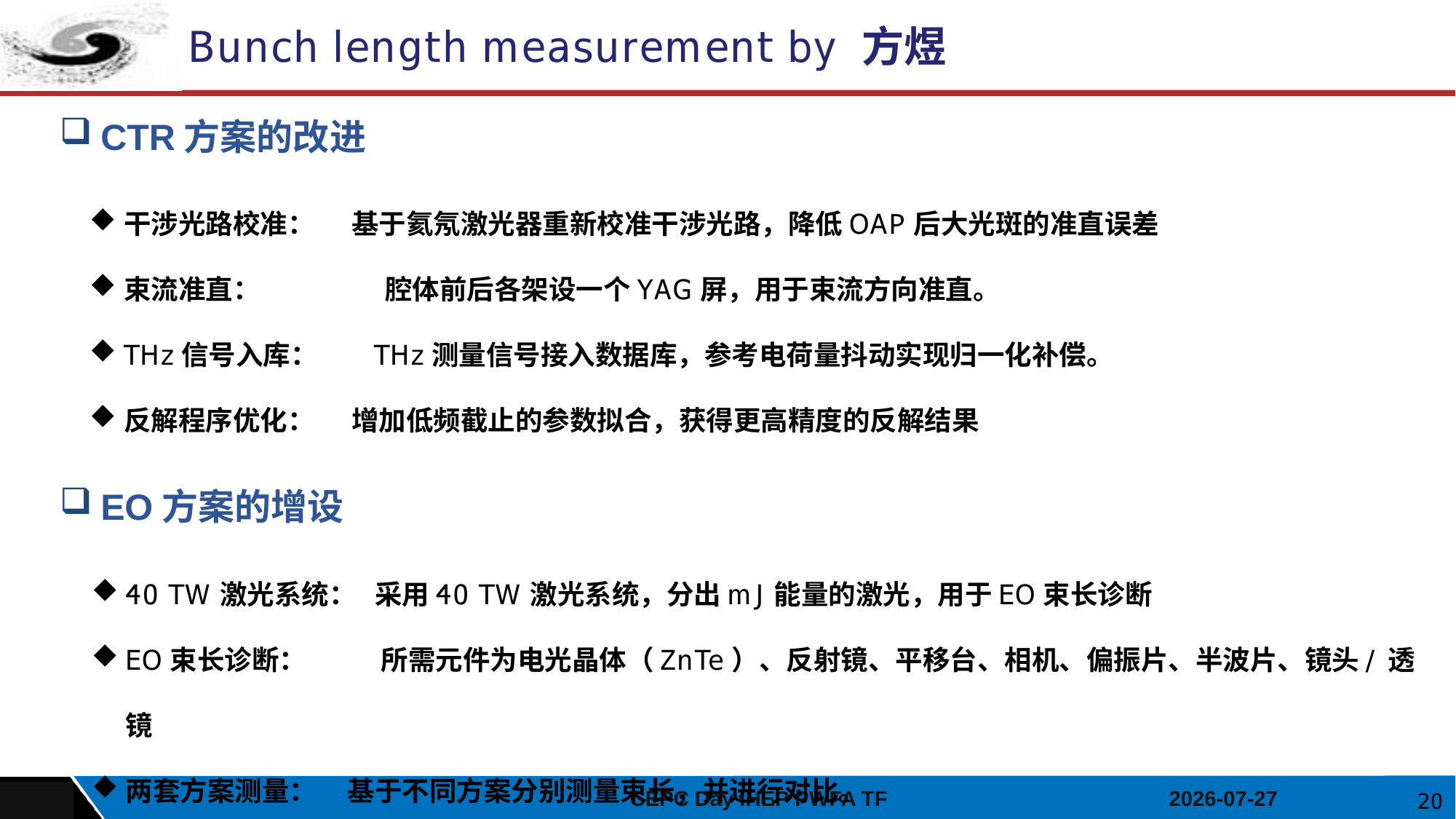

Bunch length measurement by 方煜
CTR方案的改进
干涉光路校准：      基于氦氖激光器重新校准干涉光路，降低OAP后大光斑的准直误差
束流准直：	       腔体前后各架设一个YAG屏，用于束流方向准直。
THz信号入库：        THz测量信号接入数据库，参考电荷量抖动实现归一化补偿。
反解程序优化：      增加低频截止的参数拟合，获得更高精度的反解结果
EO方案的增设
40 TW激光系统：   采用40 TW激光系统，分出mJ能量的激光，用于EO束长诊断
EO束长诊断：	      所需元件为电光晶体（ZnTe）、反射镜、平移台、相机、偏振片、半波片、镜头/透镜
两套方案测量：     基于不同方案分别测量束长，并进行对比。
20